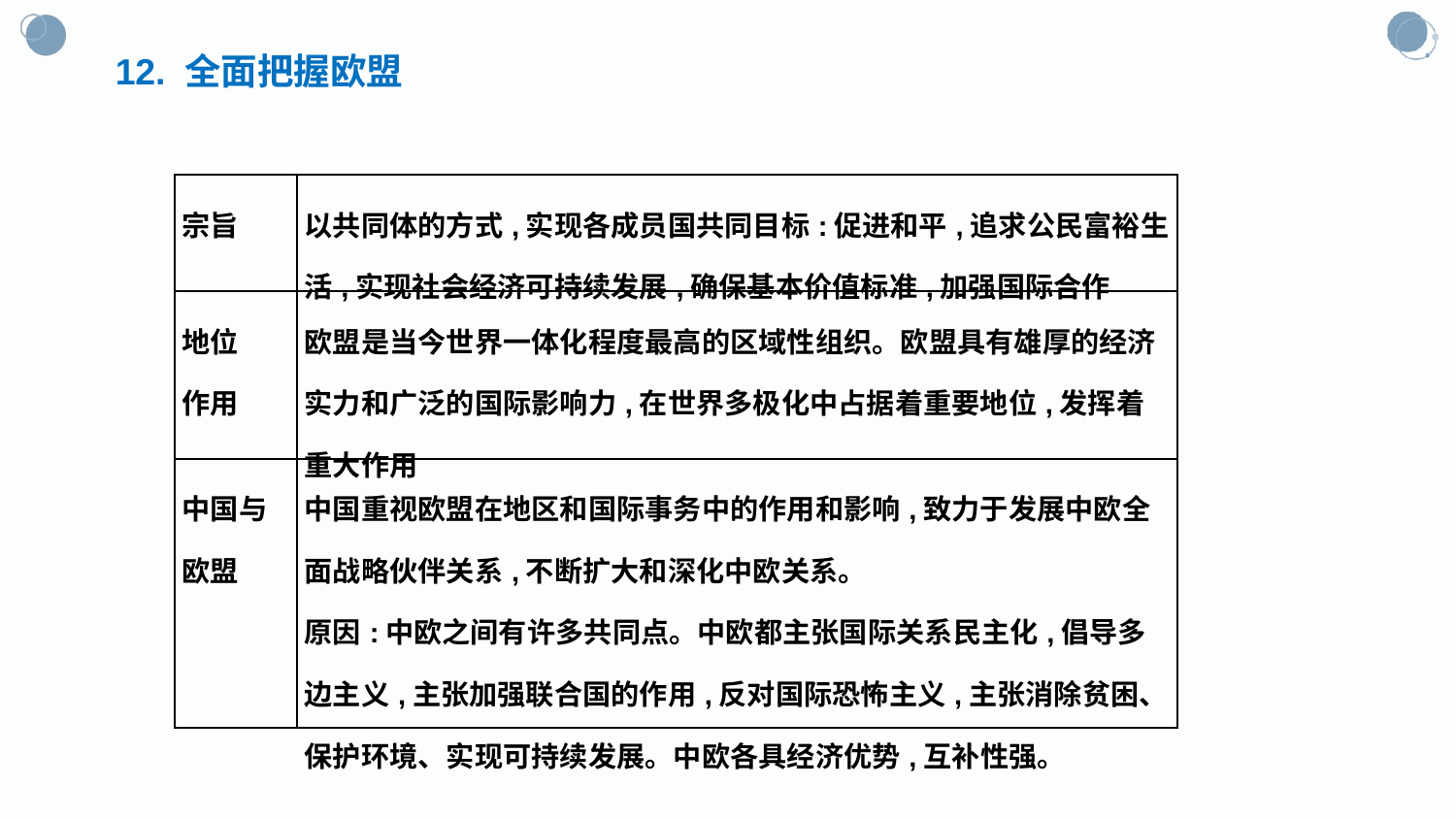

12. 全面把握欧盟
| 宗旨 | 以共同体的方式,实现各成员国共同目标:促进和平,追求公民富裕生活,实现社会经济可持续发展,确保基本价值标准,加强国际合作 |
| --- | --- |
| 地位 作用 | 欧盟是当今世界一体化程度最高的区域性组织。欧盟具有雄厚的经济实力和广泛的国际影响力,在世界多极化中占据着重要地位,发挥着重大作用 |
| 中国与 欧盟 | 中国重视欧盟在地区和国际事务中的作用和影响,致力于发展中欧全面战略伙伴关系,不断扩大和深化中欧关系。 原因:中欧之间有许多共同点。中欧都主张国际关系民主化,倡导多边主义,主张加强联合国的作用,反对国际恐怖主义,主张消除贫困、保护环境、实现可持续发展。中欧各具经济优势,互补性强。 |